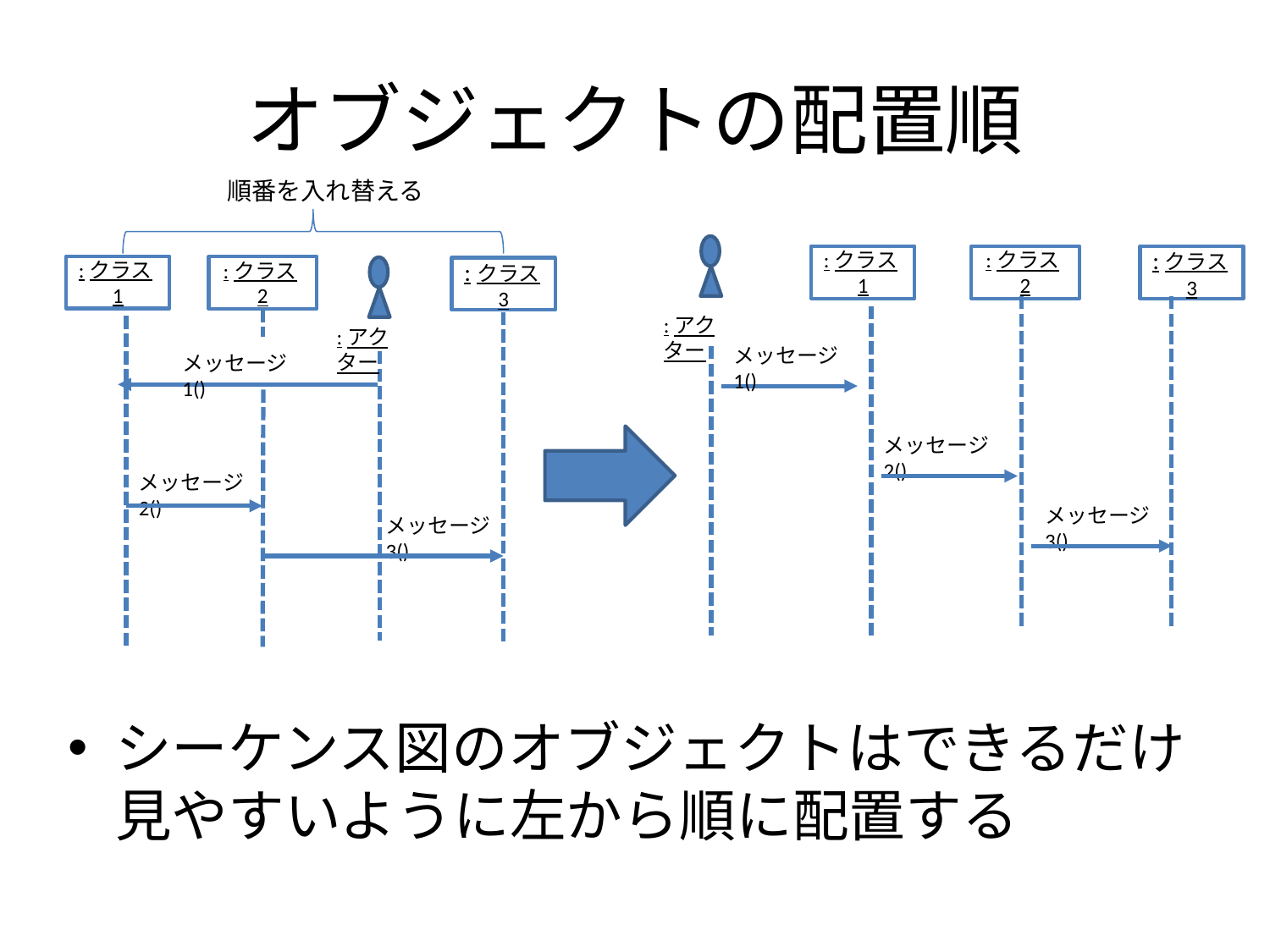

# オブジェクトの配置順

順番を入れ替える

:クラス1
:クラス2
:クラス3
:クラス1
:クラス2

:クラス3

:アクター
:アクター
メッセージ1()
メッセージ1()

メッセージ2()
メッセージ2()
メッセージ3()
メッセージ3()
シーケンス図のオブジェクトはできるだけ見やすいように左から順に配置する